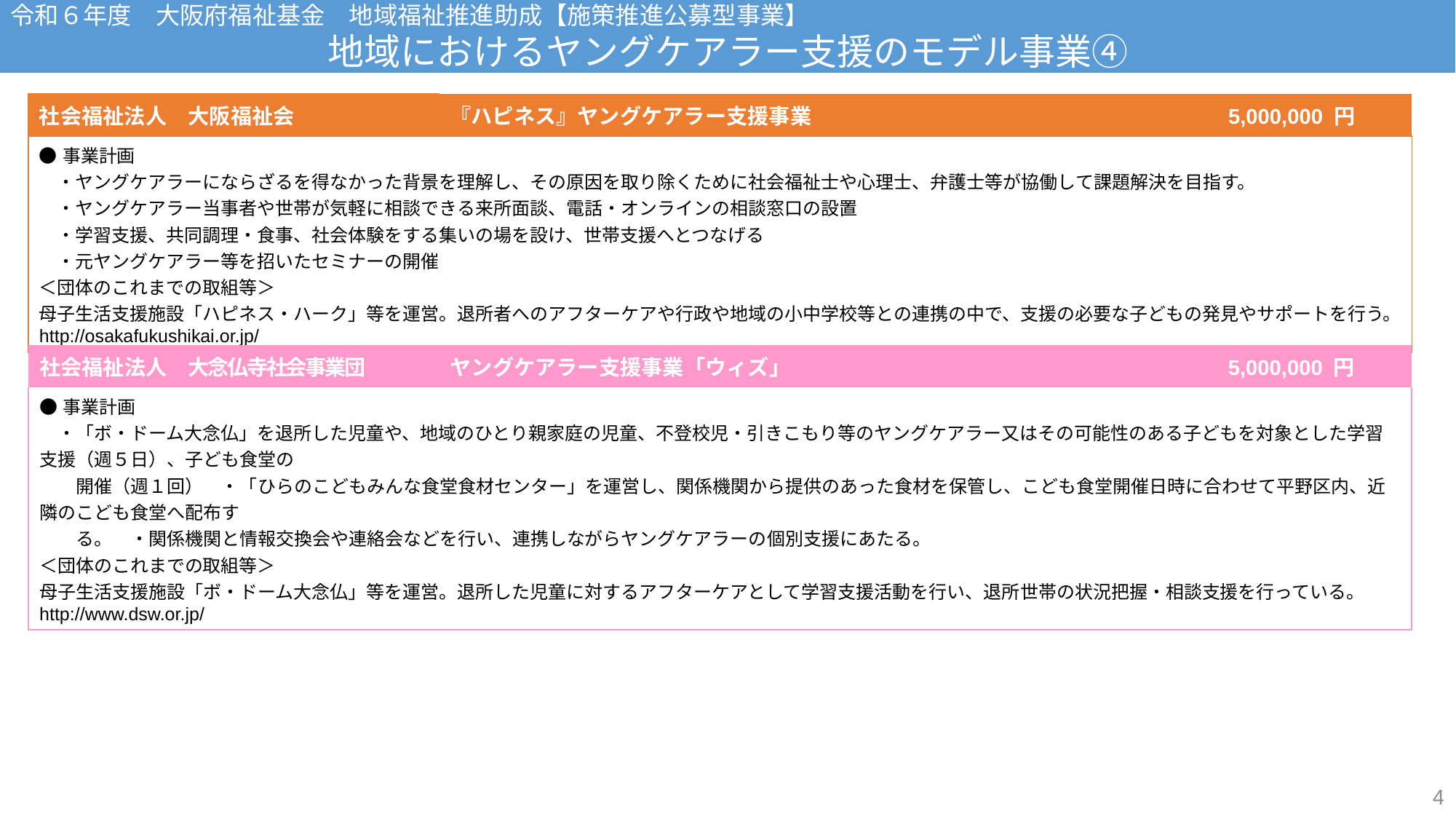

令和６年度　大阪府福祉基金　地域福祉推進助成【施策推進公募型事業】
地域におけるヤングケアラー支援のモデル事業④
令和５年度　大阪府福祉基金　地域福祉推進助成【施策推進公募型事業】
地域におけるヤングケアラー支援のモデル事業④
| 社会福祉法人　大阪福祉会 | 『ハピネス』ヤングケアラー支援事業 | 5,000,000 円 |
| --- | --- | --- |
| ●事業計画 　・ヤングケアラーにならざるを得なかった背景を理解し、その原因を取り除くために社会福祉士や心理士、弁護士等が協働して課題解決を目指す。 　・ヤングケアラー当事者や世帯が気軽に相談できる来所面談、電話・オンラインの相談窓口の設置 　・学習支援、共同調理・食事、社会体験をする集いの場を設け、世帯支援へとつなげる 　・元ヤングケアラー等を招いたセミナーの開催 ＜団体のこれまでの取組等＞ 母子生活支援施設「ハピネス・ハーク」等を運営。退所者へのアフターケアや行政や地域の小中学校等との連携の中で、支援の必要な子どもの発見やサポートを行う。 http://osakafukushikai.or.jp/ |  |  |
| 社会福祉法人　大念仏寺社会事業団 | ヤングケアラー支援事業「ウィズ」 | 5,000,000 円 |
| --- | --- | --- |
| ●事業計画 　・「ボ・ドーム大念仏」を退所した児童や、地域のひとり親家庭の児童、不登校児・引きこもり等のヤングケアラー又はその可能性のある子どもを対象とした学習支援（週５日）、子ども食堂の 　　開催（週１回）　・「ひらのこどもみんな食堂食材センター」を運営し、関係機関から提供のあった食材を保管し、こども食堂開催日時に合わせて平野区内、近隣のこども食堂へ配布す 　　る。　・関係機関と情報交換会や連絡会などを行い、連携しながらヤングケアラーの個別支援にあたる。 ＜団体のこれまでの取組等＞ 母子生活支援施設「ボ・ドーム大念仏」等を運営。退所した児童に対するアフターケアとして学習支援活動を行い、退所世帯の状況把握・相談支援を行っている。 http://www.dsw.or.jp/ |  |  |
4